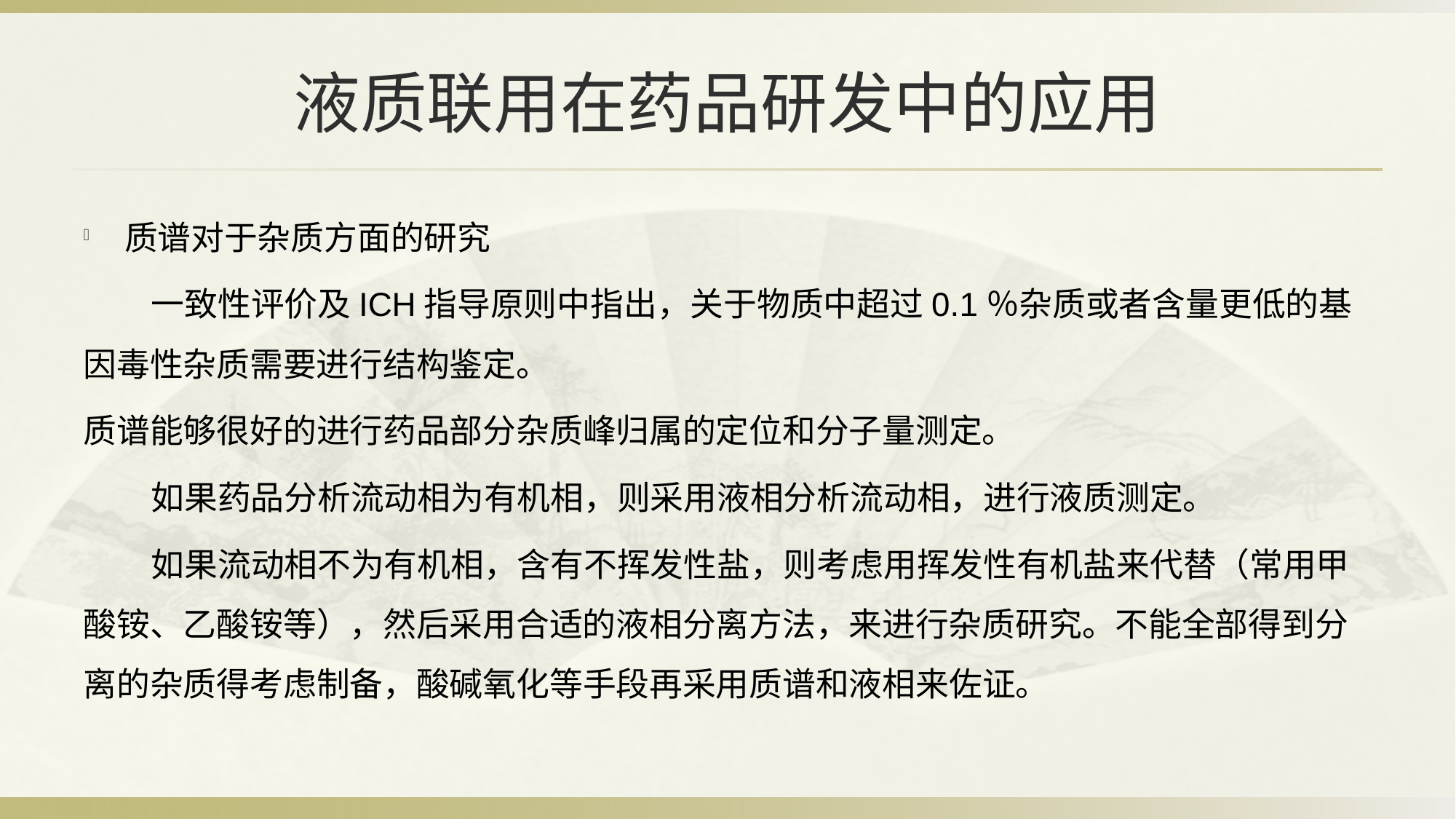

# 液质联用在药品研发中的应用
质谱对于杂质方面的研究
        一致性评价及ICH指导原则中指出，关于物质中超过0.1％杂质或者含量更低的基因毒性杂质需要进行结构鉴定。
质谱能够很好的进行药品部分杂质峰归属的定位和分子量测定。
        如果药品分析流动相为有机相，则采用液相分析流动相，进行液质测定。
        如果流动相不为有机相，含有不挥发性盐，则考虑用挥发性有机盐来代替（常用甲酸铵、乙酸铵等），然后采用合适的液相分离方法，来进行杂质研究。不能全部得到分离的杂质得考虑制备，酸碱氧化等手段再采用质谱和液相来佐证。